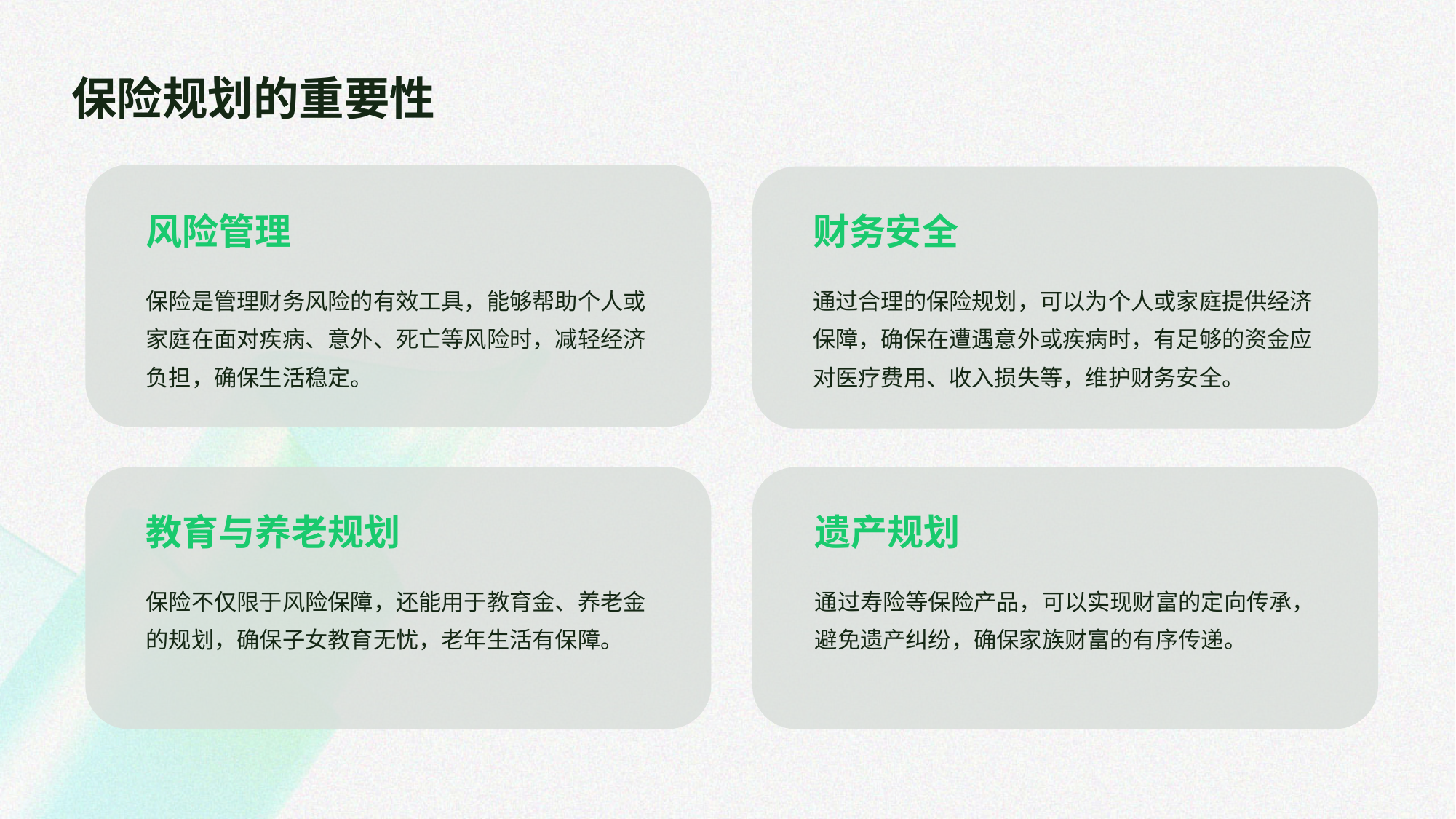

保险规划的重要性

风险管理
财务安全
保险是管理财务风险的有效工具，能够帮助个人或家庭在面对疾病、意外、死亡等风险时，减轻经济负担，确保生活稳定。
通过合理的保险规划，可以为个人或家庭提供经济保障，确保在遭遇意外或疾病时，有足够的资金应对医疗费用、收入损失等，维护财务安全。

教育与养老规划
遗产规划
保险不仅限于风险保障，还能用于教育金、养老金的规划，确保子女教育无忧，老年生活有保障。
通过寿险等保险产品，可以实现财富的定向传承，避免遗产纠纷，确保家族财富的有序传递。